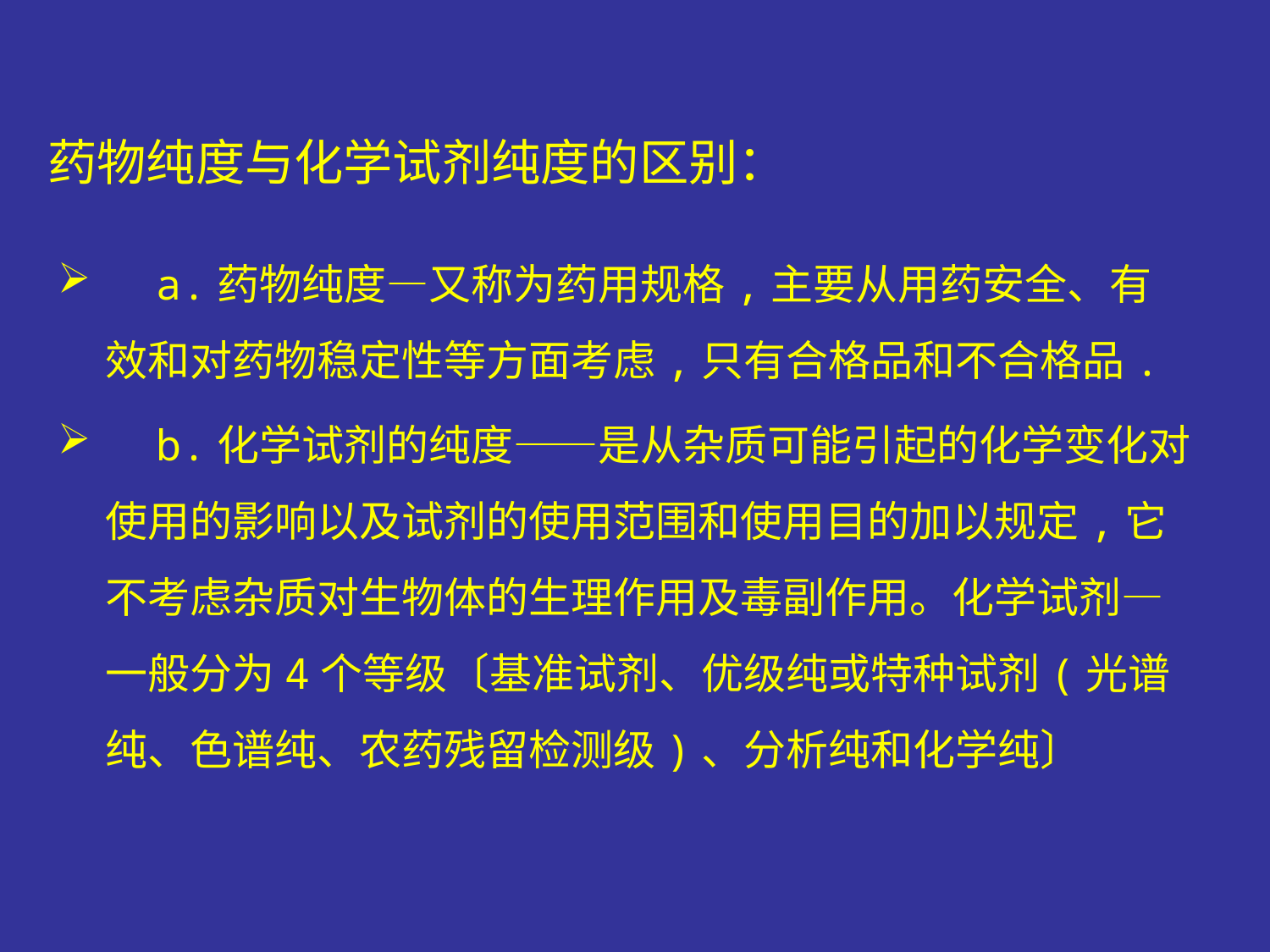

# 药物纯度与化学试剂纯度的区别：
  a.药物纯度—又称为药用规格,主要从用药安全、有效和对药物稳定性等方面考虑,只有合格品和不合格品.
  b.化学试剂的纯度——是从杂质可能引起的化学变化对使用的影响以及试剂的使用范围和使用目的加以规定,它不考虑杂质对生物体的生理作用及毒副作用。化学试剂—一般分为4个等级〔基准试剂、优级纯或特种试剂(光谱纯、色谱纯、农药残留检测级)、分析纯和化学纯〕